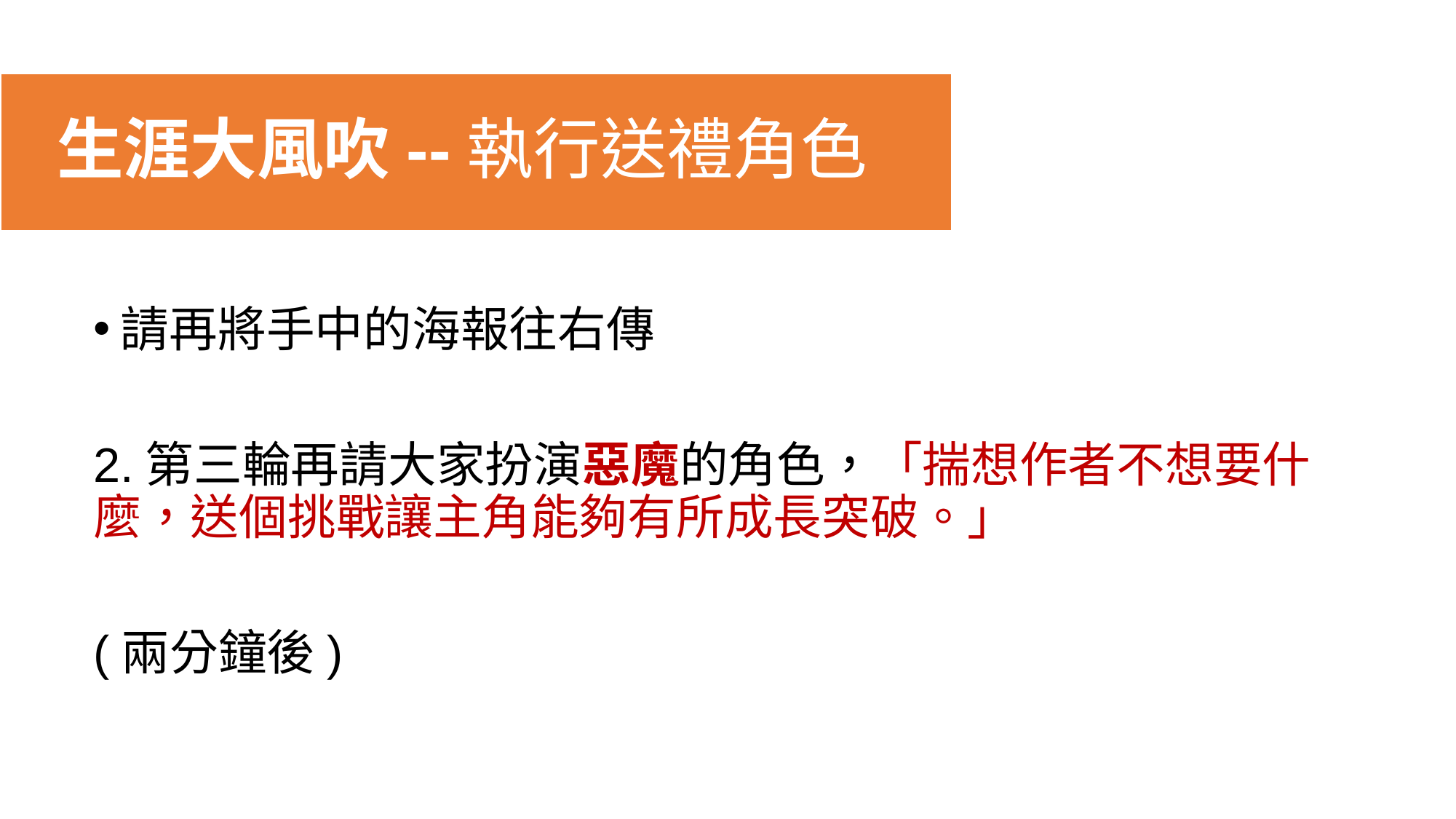

生涯大風吹--執行送禮角色
請再將手中的海報往右傳

2.第三輪再請大家扮演惡魔的角色，「揣想作者不想要什麼，送個挑戰讓主角能夠有所成長突破。」

(兩分鐘後)